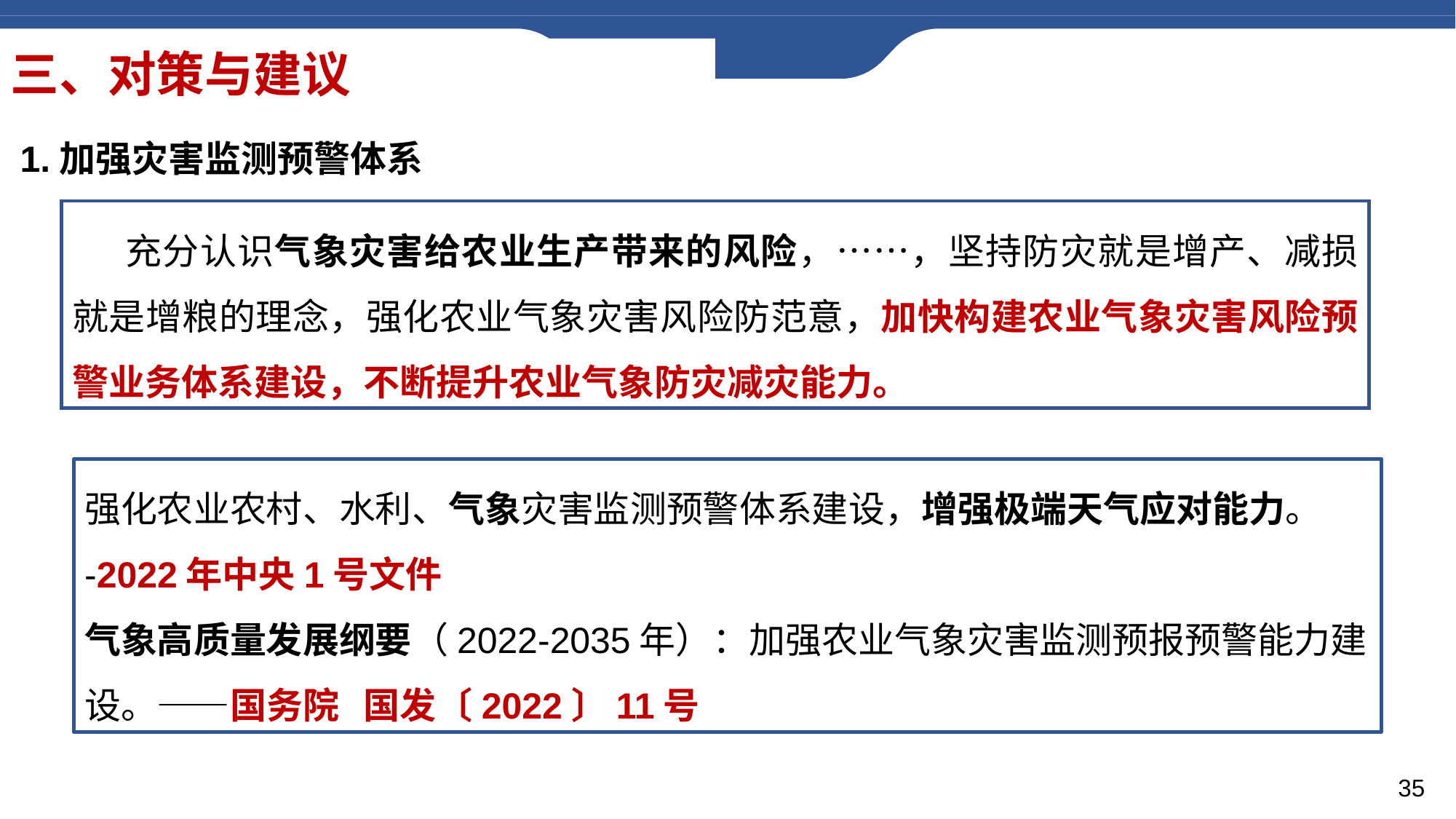

三、对策与建议
1.加强灾害监测预警体系
充分认识气象灾害给农业生产带来的风险，……，坚持防灾就是增产、减损就是增粮的理念，强化农业气象灾害风险防范意，加快构建农业气象灾害风险预警业务体系建设，不断提升农业气象防灾减灾能力。
强化农业农村、水利、气象灾害监测预警体系建设，增强极端天气应对能力。
-2022年中央1号文件
气象高质量发展纲要（2022-2035年）：加强农业气象灾害监测预报预警能力建设。——国务院   国发〔2022〕11号